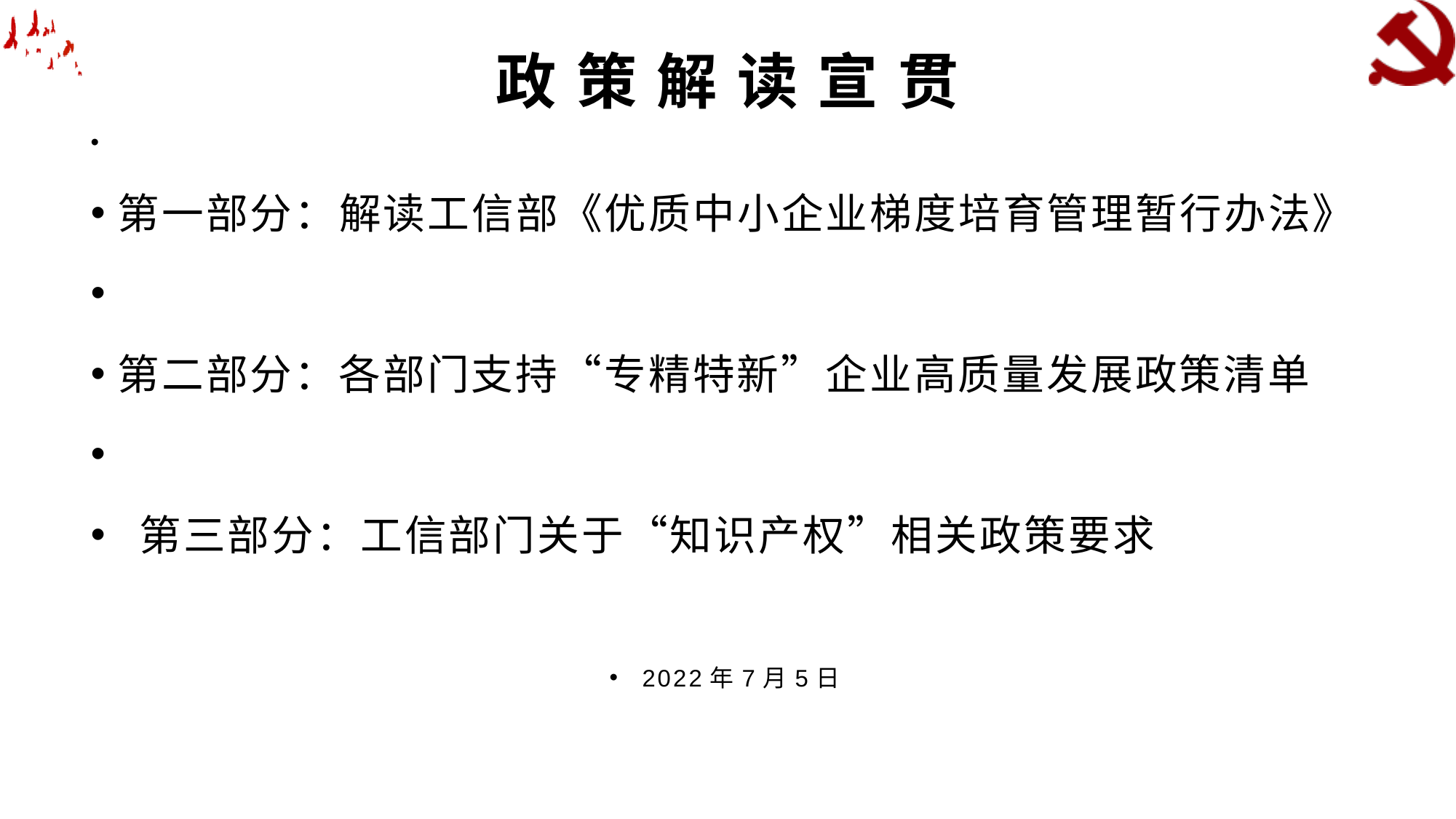

# 政 策 解 读 宣 贯

第一部分：解读工信部《优质中小企业梯度培育管理暂行办法》

第二部分：各部门支持“专精特新”企业高质量发展政策清单

 第三部分：工信部门关于“知识产权”相关政策要求

2022年7月5日